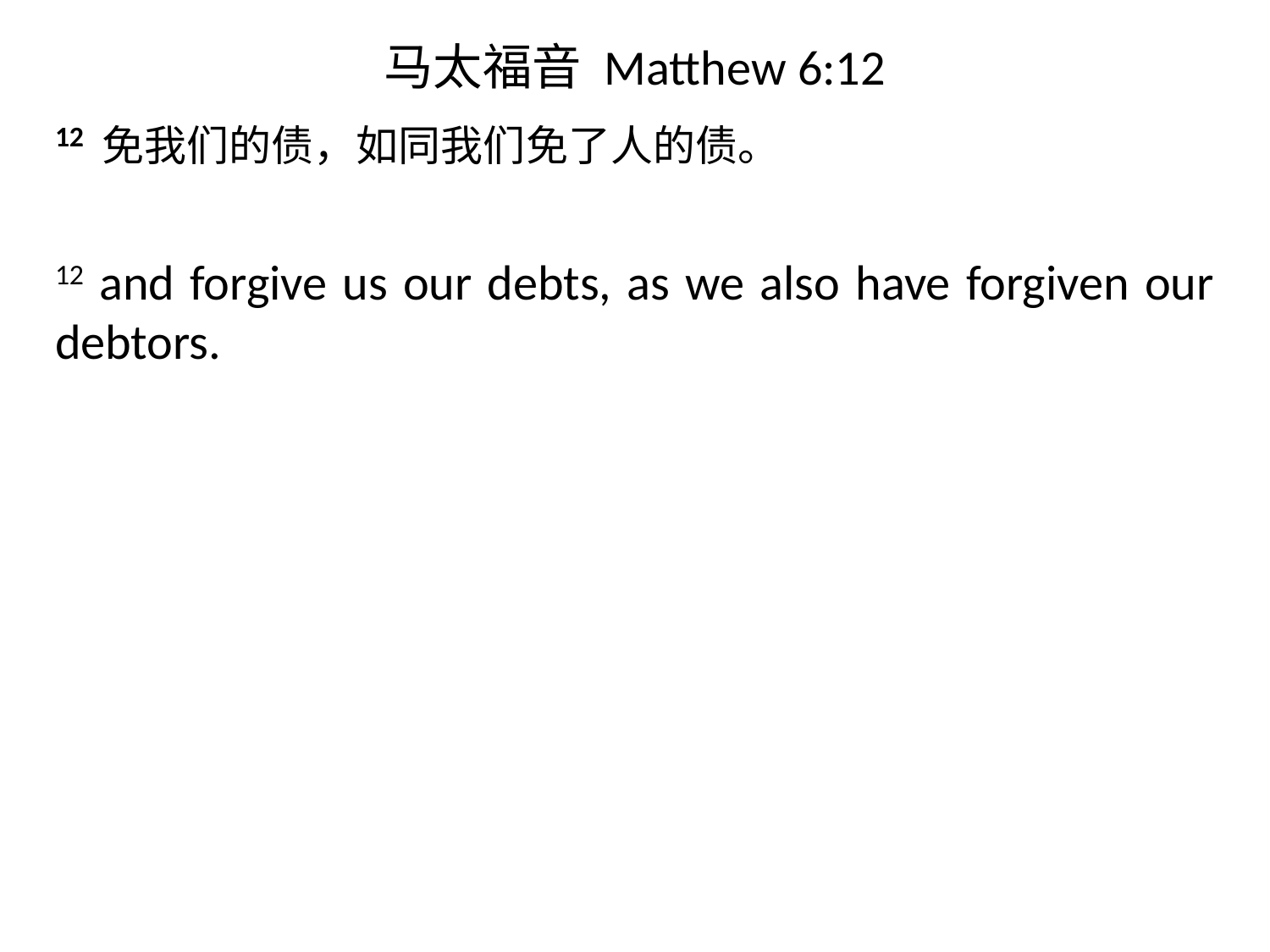

# 马太福音 Matthew 6:12
12 免我们的债，如同我们免了人的债。

12 and forgive us our debts, as we also have forgiven our debtors.